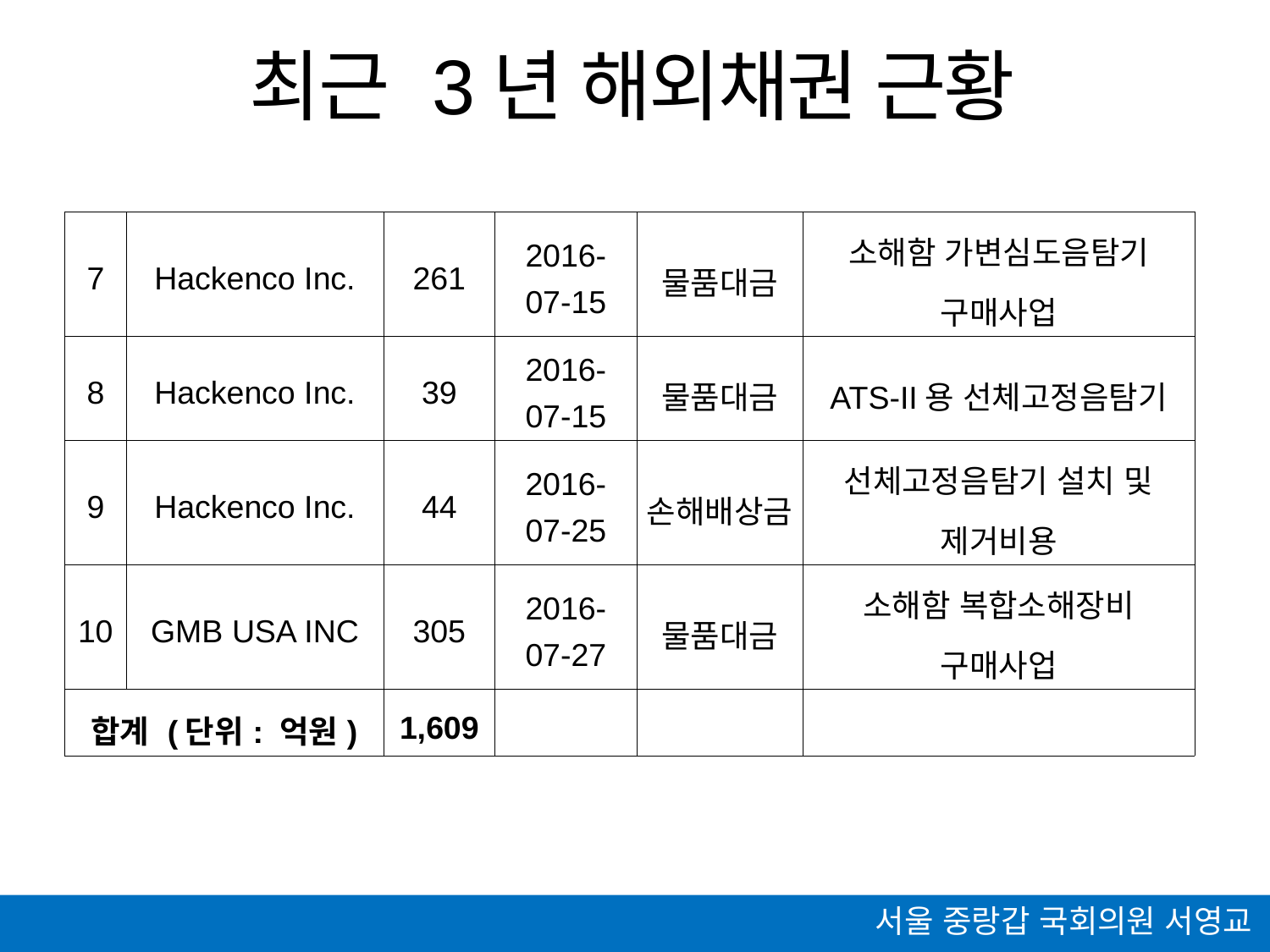

최근 3년 해외채권 근황
| 7 | Hackenco Inc. | 261 | 2016-07-15 | 물품대금 | 소해함 가변심도음탐기 구매사업 |
| --- | --- | --- | --- | --- | --- |
| 8 | Hackenco Inc. | 39 | 2016-07-15 | 물품대금 | ATS-II용 선체고정음탐기 |
| 9 | Hackenco Inc. | 44 | 2016-07-25 | 손해배상금 | 선체고정음탐기 설치 및 제거비용 |
| 10 | GMB USA INC | 305 | 2016-07-27 | 물품대금 | 소해함 복합소해장비 구매사업 |
| 합계 (단위: 억원) |  | 1,609 |  |  |  |

서울 중랑갑 국회의원 서영교